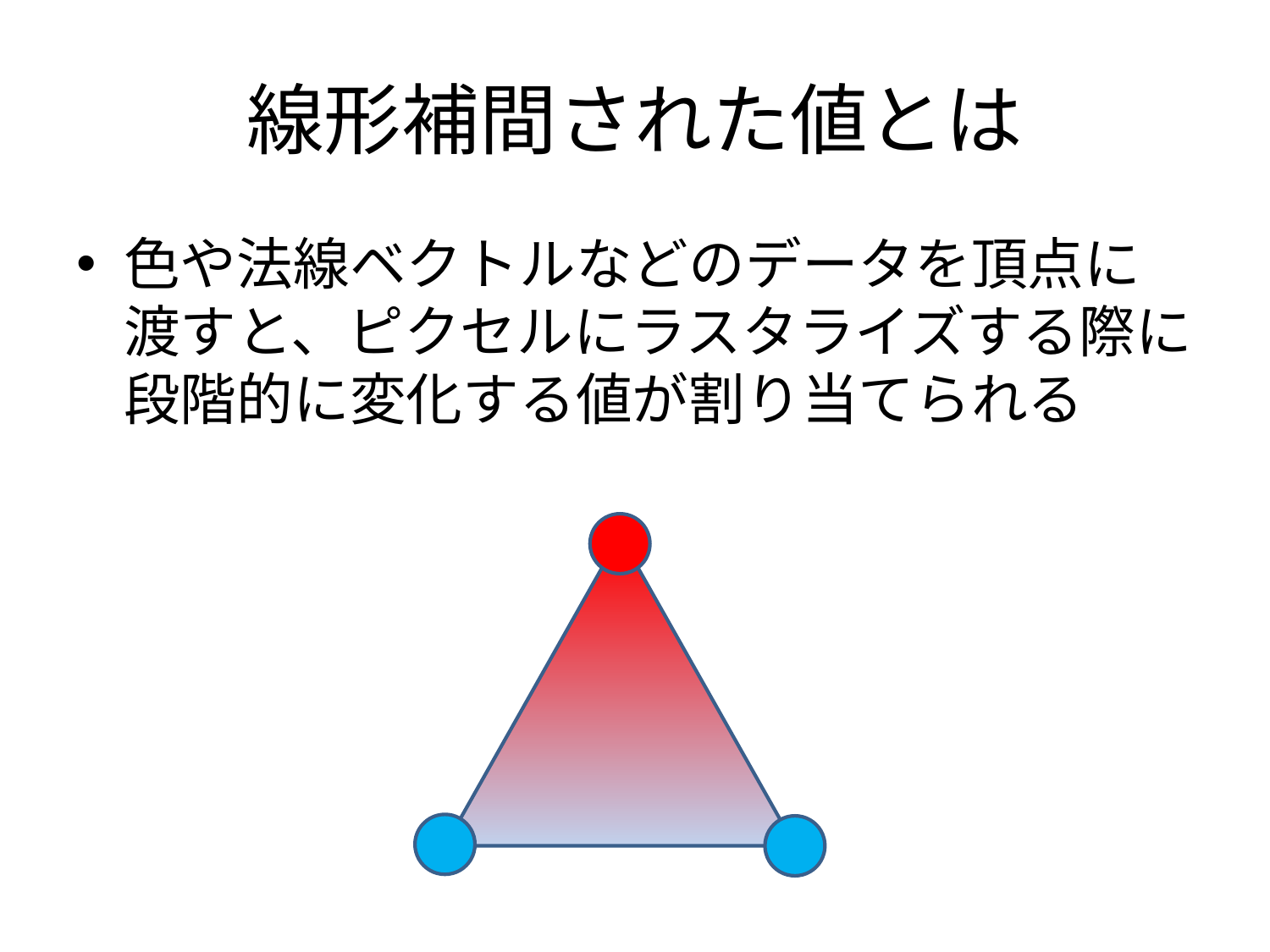

# 線形補間された値とは
色や法線ベクトルなどのデータを頂点に渡すと、ピクセルにラスタライズする際に段階的に変化する値が割り当てられる